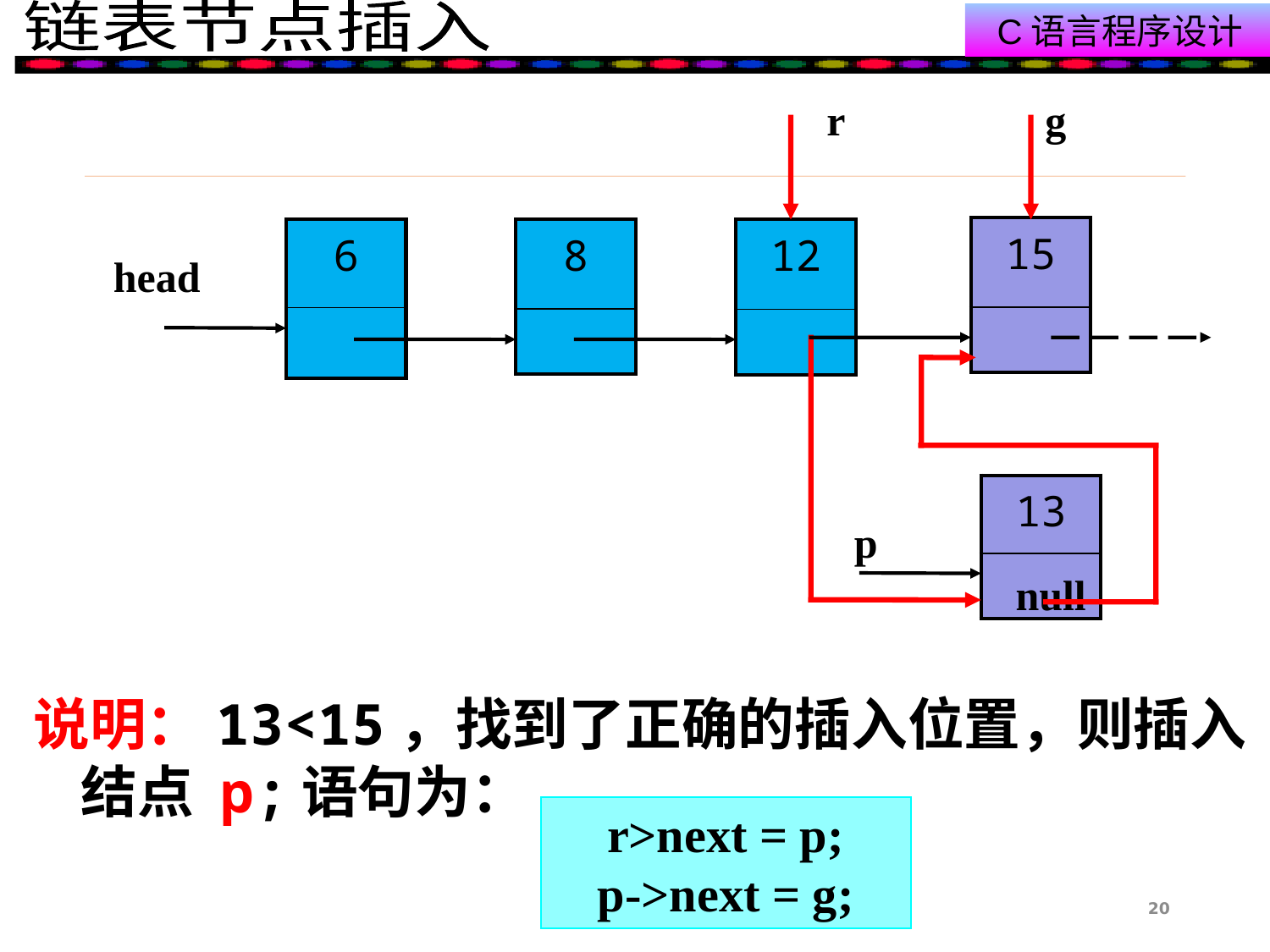

r
g

| 15 |
| --- |
|  |
| 6 |
| --- |
|  |
| 8 |
| --- |
|  |
| 12 |
| --- |
|  |
head

| 13 |
| --- |
|  |
p
null

说明：13<15，找到了正确的插入位置，则插入结点 p;语句为：
r>next = p;
p->next = g;
20